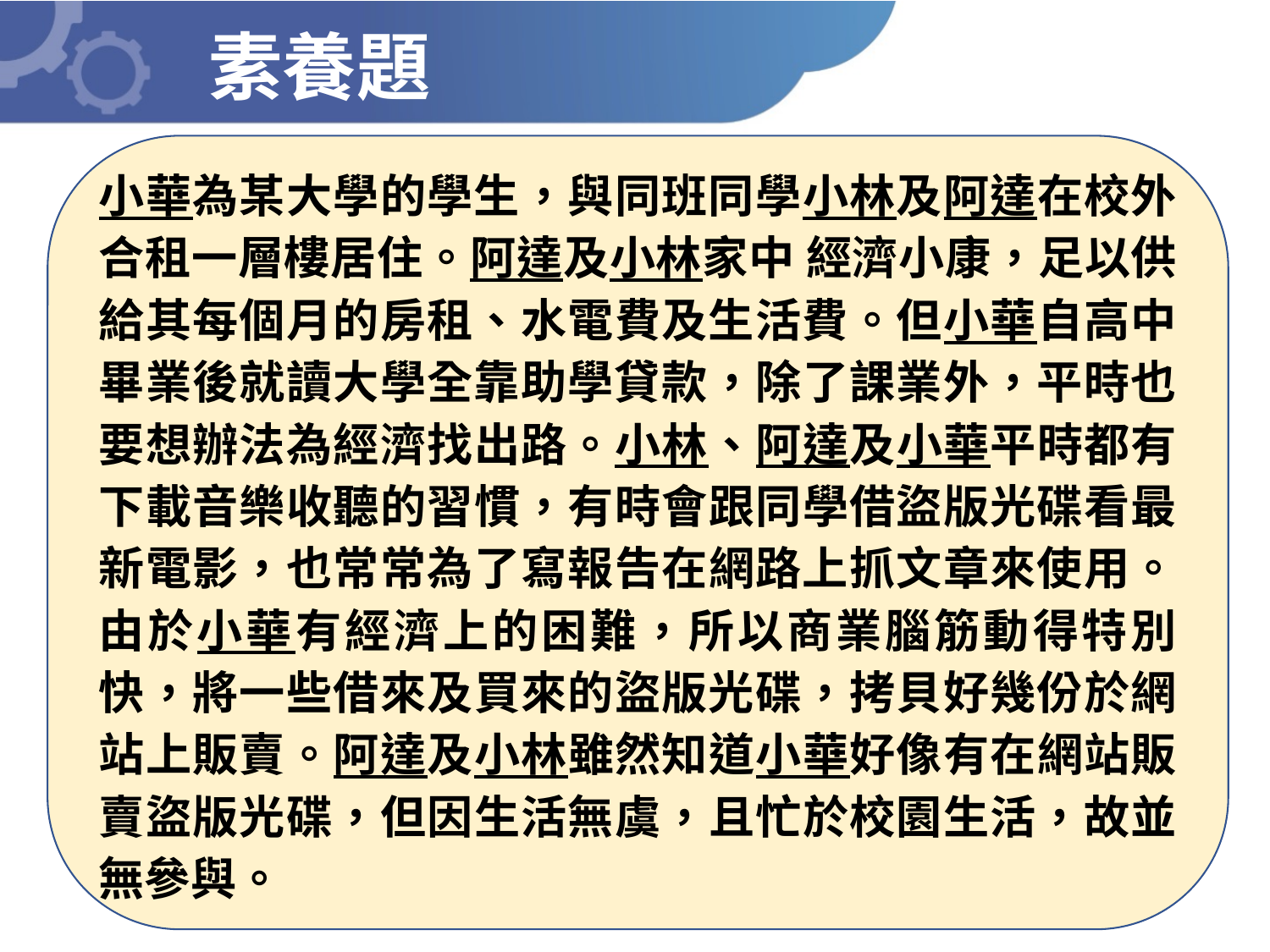

素養題
小華為某大學的學生，與同班同學小林及阿達在校外合租一層樓居住。阿達及小林家中 經濟小康，足以供給其每個月的房租、水電費及生活費。但小華自高中畢業後就讀大學全靠助學貸款，除了課業外，平時也要想辦法為經濟找出路。小林、阿達及小華平時都有下載音樂收聽的習慣，有時會跟同學借盜版光碟看最新電影，也常常為了寫報告在網路上抓文章來使用。由於小華有經濟上的困難，所以商業腦筋動得特別快，將一些借來及買來的盜版光碟，拷貝好幾份於網站上販賣。阿達及小林雖然知道小華好像有在網站販賣盜版光碟，但因生活無虞，且忙於校園生活，故並無參與。
42